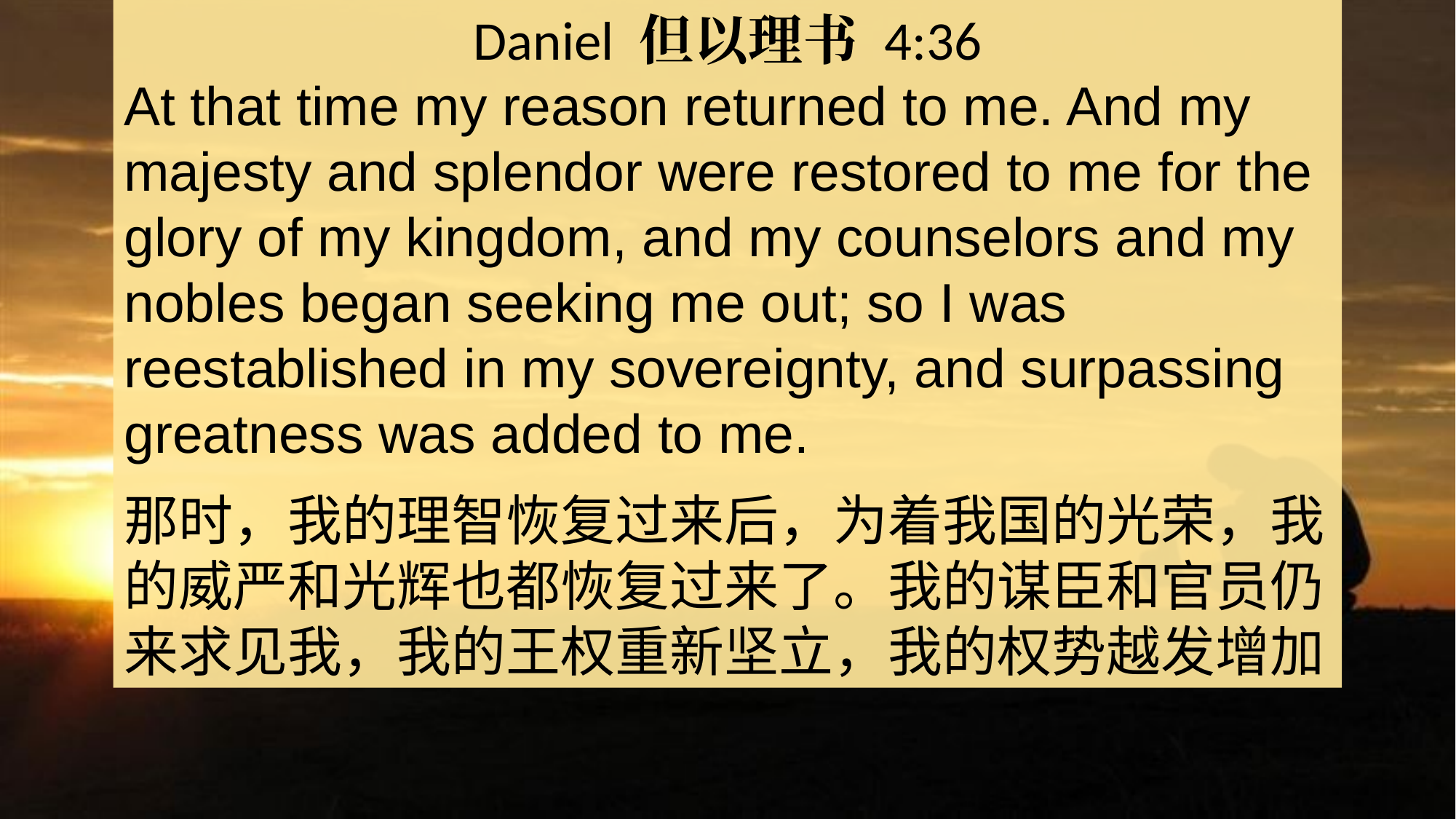

Daniel 但以理书 4:36
At that time my reason returned to me. And my majesty and splendor were restored to me for the glory of my kingdom, and my counselors and my nobles began seeking me out; so I was reestablished in my sovereignty, and surpassing greatness was added to me.

那时，我的理智恢复过来后，为着我国的光荣，我的威严和光辉也都恢复过来了。我的谋臣和官员仍来求见我，我的王权重新坚立，我的权势越发增加